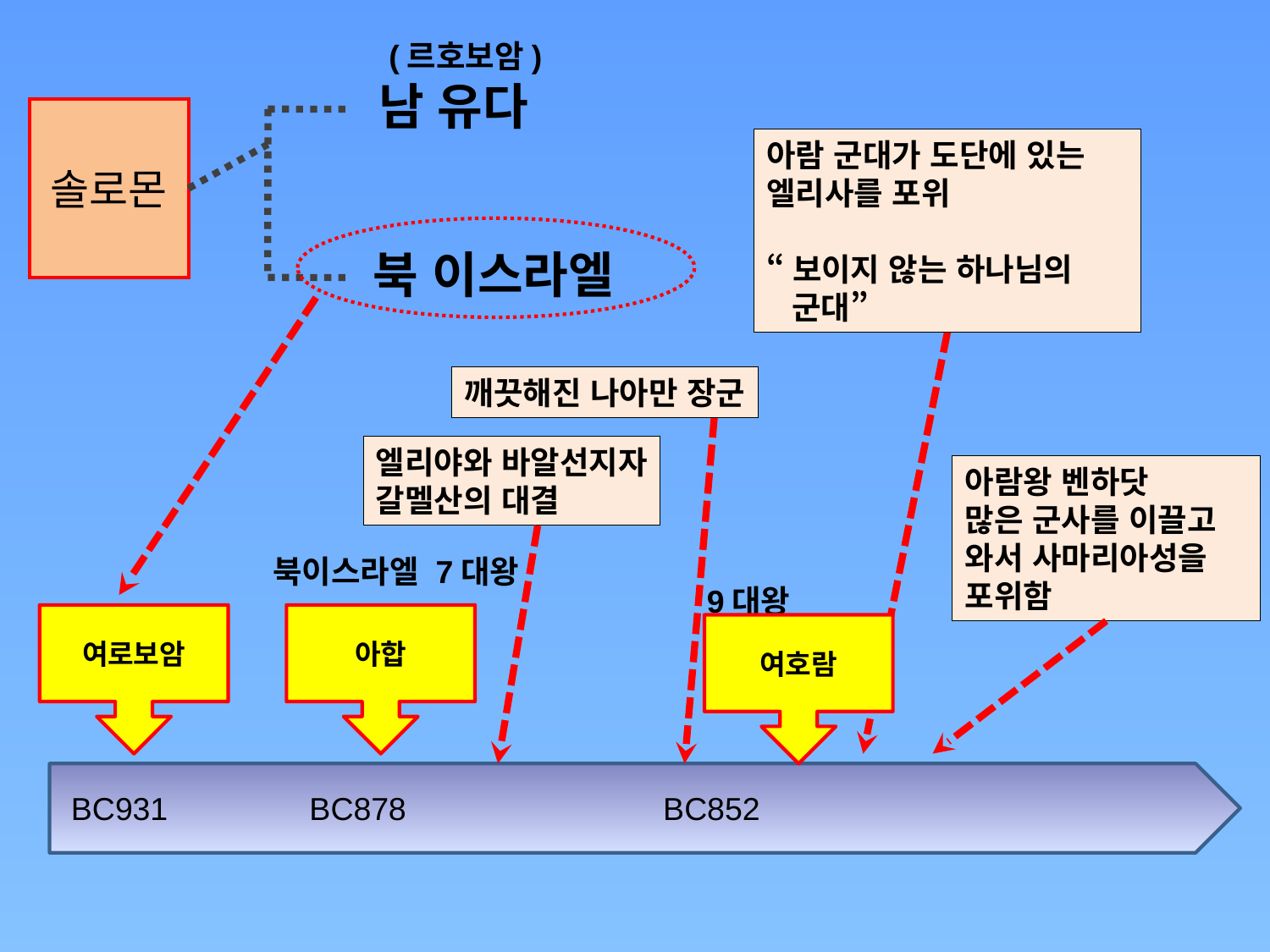

(르호보암)
남 유다
솔로몬
아람 군대가 도단에 있는
엘리사를 포위

“보이지 않는 하나님의
  군대”

북 이스라엘
깨끗해진 나아만 장군
엘리야와 바알선지자
갈멜산의 대결
아람왕 벤하닷
많은 군사를 이끌고
와서 사마리아성을
포위함
북이스라엘 7대왕
아합
9대왕
여호람
여로보암
 BC931                BC878                             BC852